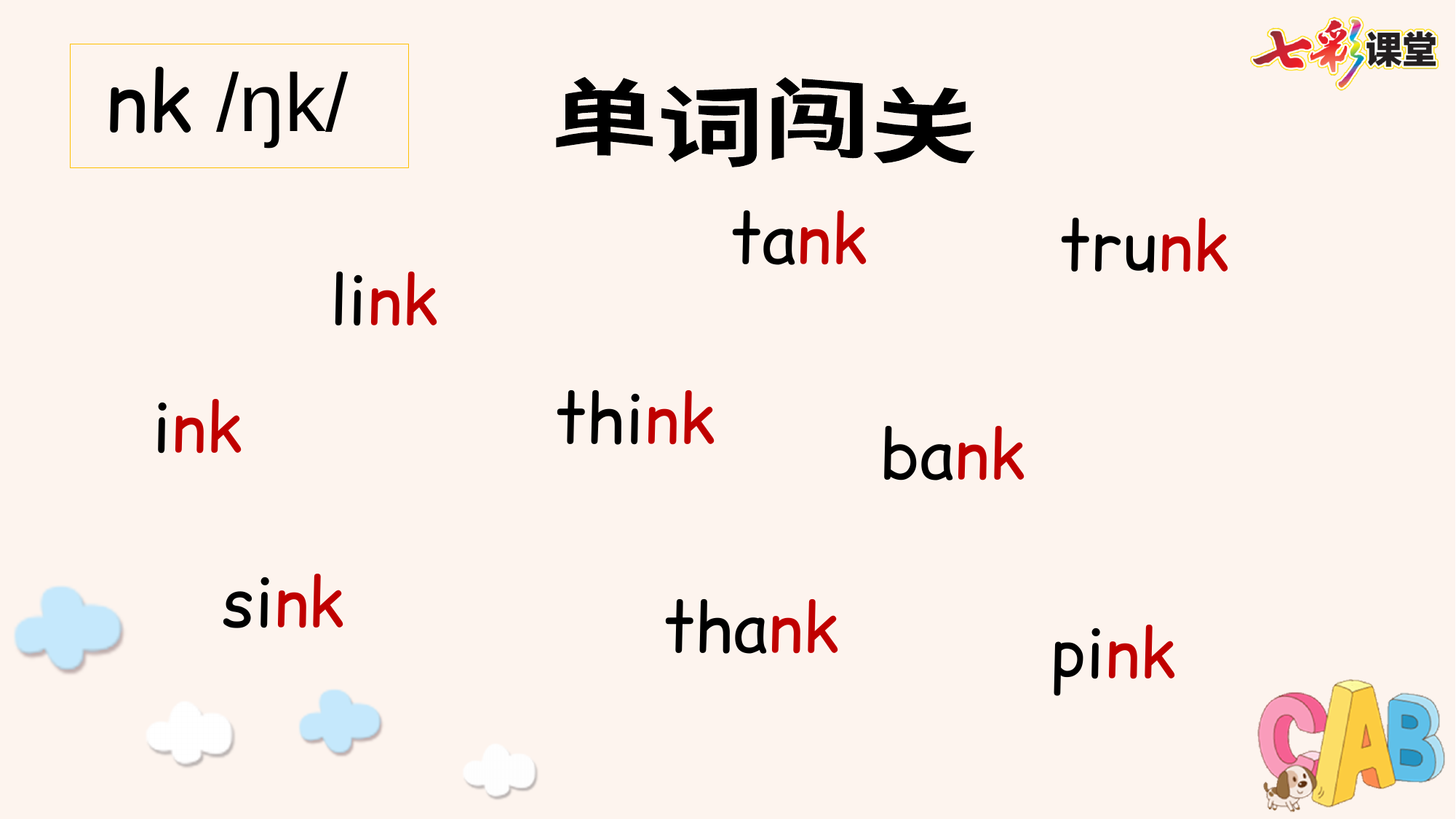

nk /ŋk/
单词闯关
    tank
trunk
link
     think
  bank
    ink

      thank
     sink
    pink